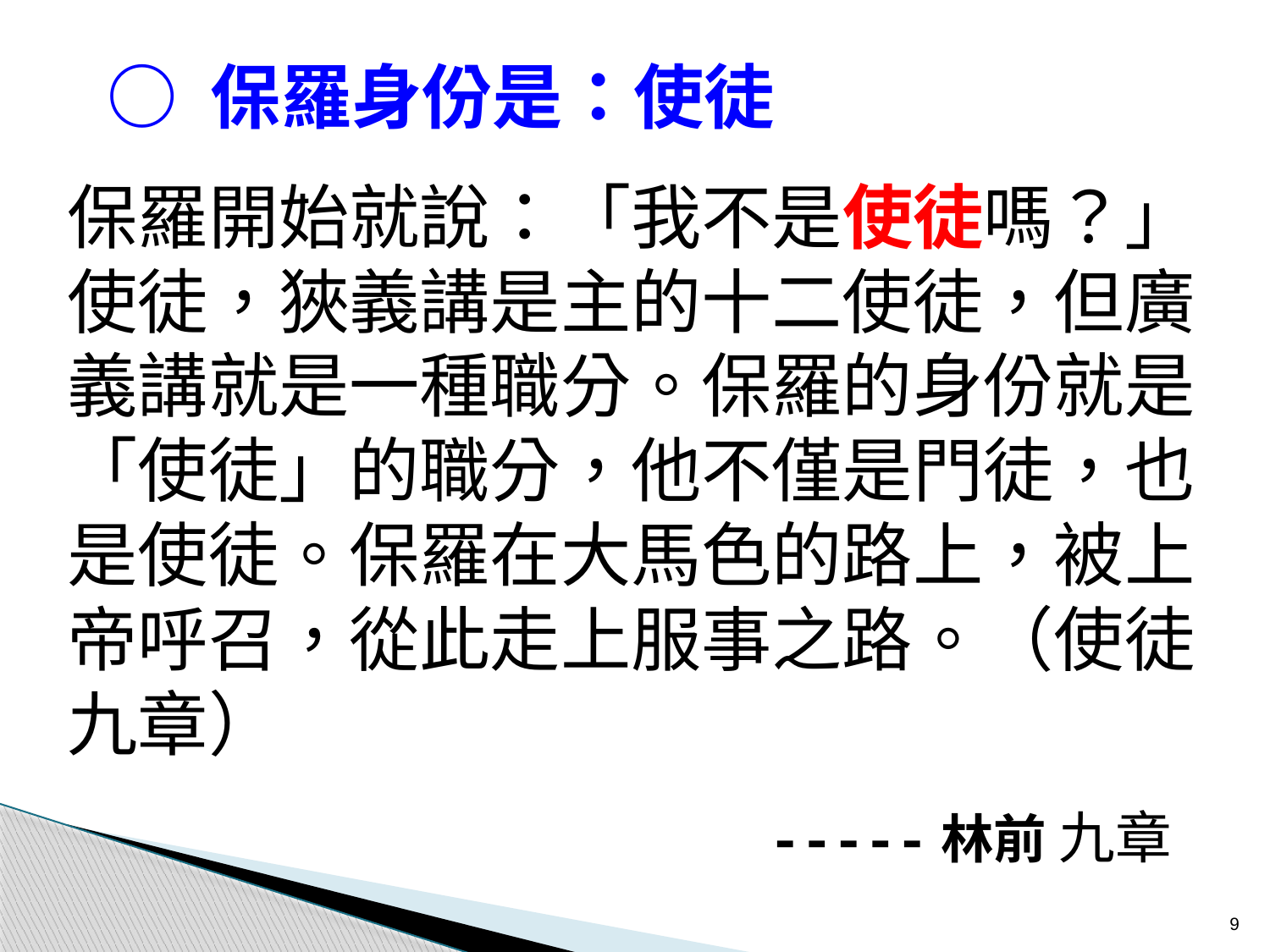

○ 保羅身份是：使徒
保羅開始就說：「我不是使徒嗎？」使徒，狹義講是主的十二使徒，但廣義講就是一種職分。保羅的身份就是「使徒」的職分，他不僅是門徒，也是使徒。保羅在大馬色的路上，被上帝呼召，從此走上服事之路。（使徒九章）
-----林前 九章
9